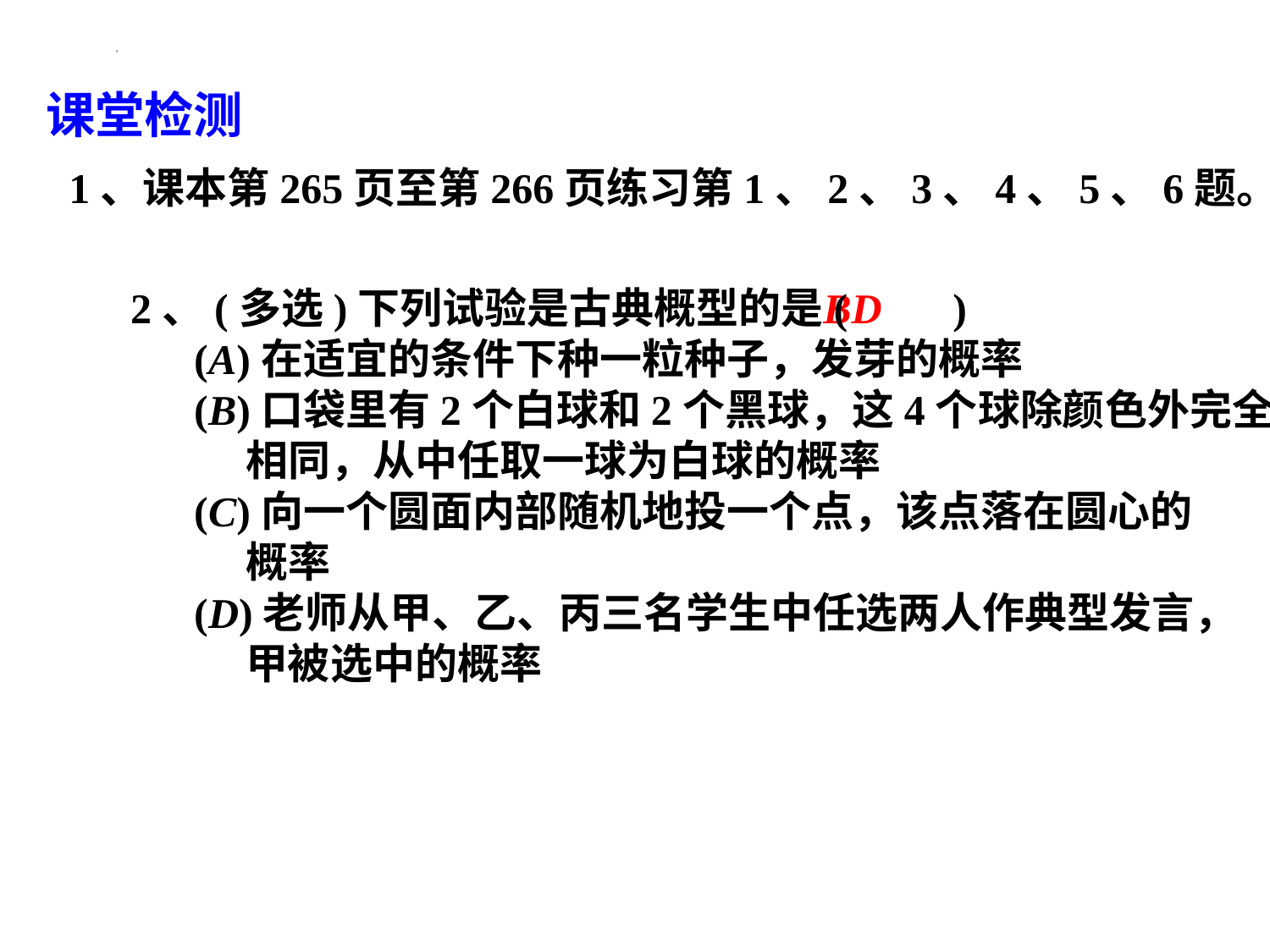

课堂检测
1、课本第265页至第266页练习第1、2、3、4、5、6题。
BD
2、(多选)下列试验是古典概型的是(　　)
      (A)在适宜的条件下种一粒种子，发芽的概率
      (B)口袋里有2个白球和2个黑球，这4个球除颜色外完全
           相同，从中任取一球为白球的概率
      (C)向一个圆面内部随机地投一个点，该点落在圆心的
           概率
      (D)老师从甲、乙、丙三名学生中任选两人作典型发言，
           甲被选中的概率